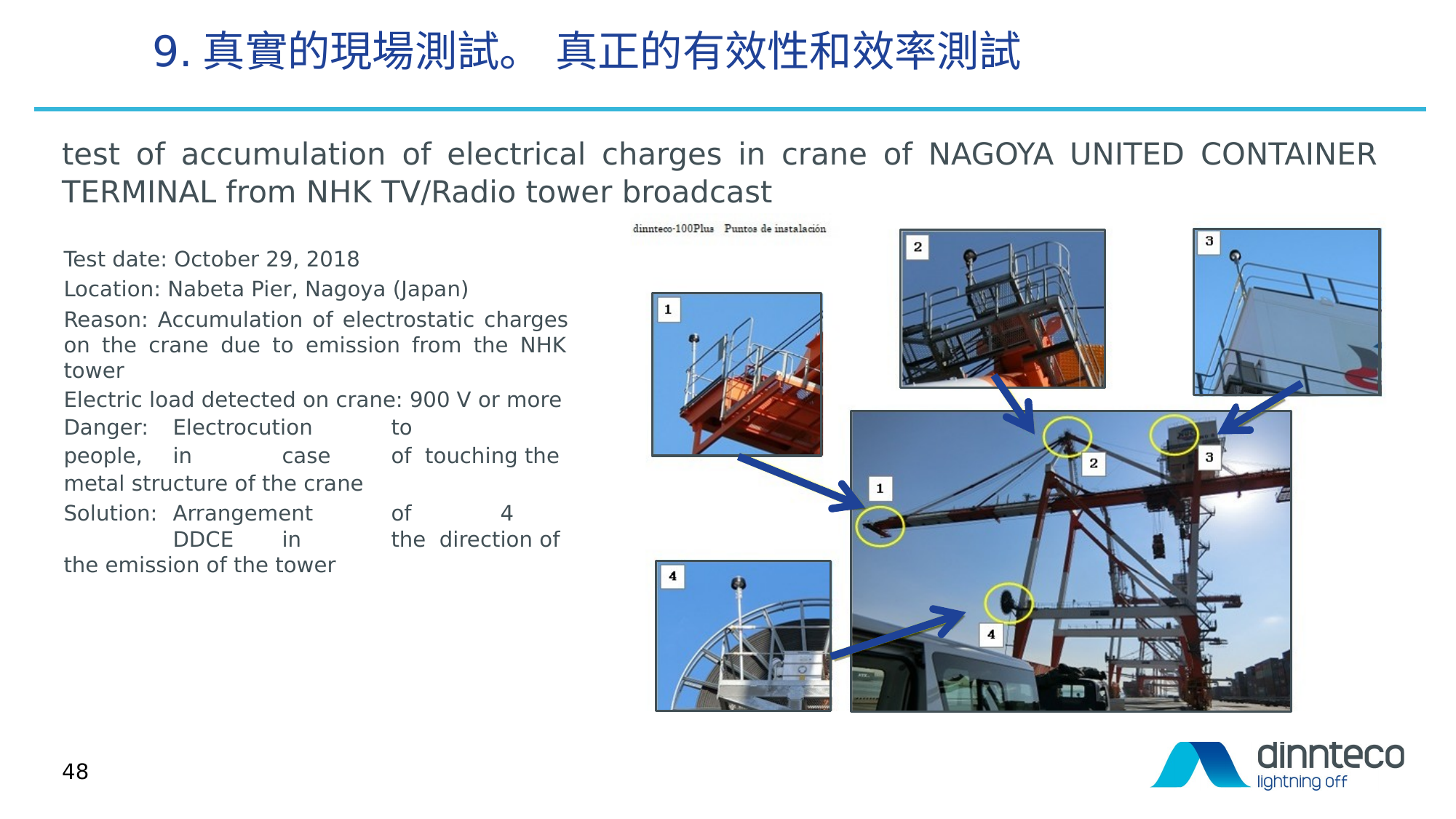

9.真實的現場測試。 真正的有效性和效率測試

test of accumulation of electrical charges in crane of NAGOYA UNITED CONTAINER  TERMINAL from NHK TV/Radio tower broadcast

Test date: October 29, 2018
Location: Nabeta Pier, Nagoya (Japan)
Reason: Accumulation of electrostatic charges  on the crane due to emission from the NHK  tower
Electric load detected on crane: 900 V or more  Danger:	Electrocution	to	people,	in	case	of  touching the metal structure of the crane
Solution:	Arrangement	of	4	DDCE	in	the  direction of the emission of the tower

48